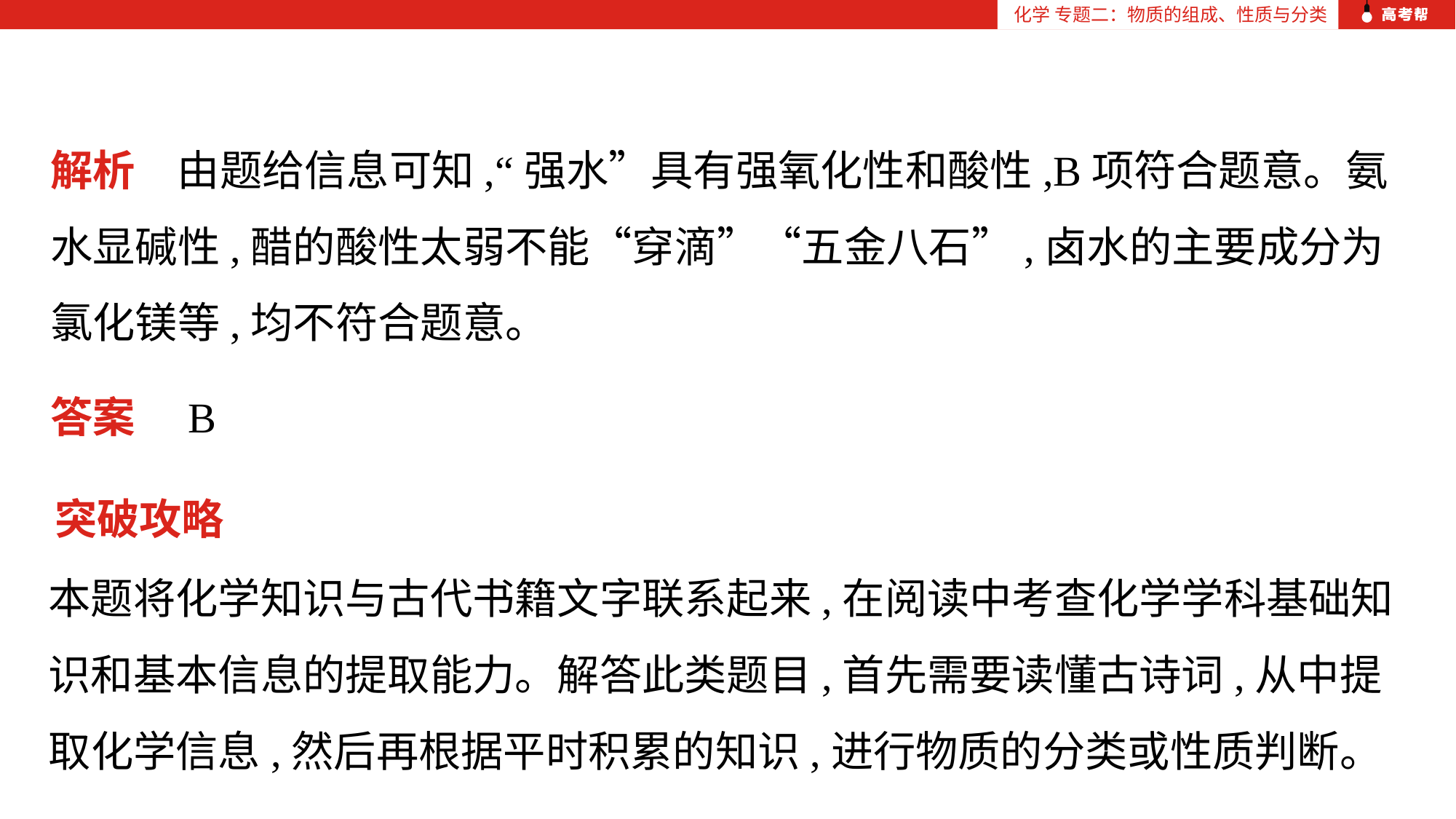

化学 专题二：物质的组成、性质与分类
解析　由题给信息可知,“强水”具有强氧化性和酸性,B项符合题意。氨水显碱性,醋的酸性太弱不能“穿滴”“五金八石”,卤水的主要成分为氯化镁等,均不符合题意。
答案　B
突破攻略
本题将化学知识与古代书籍文字联系起来,在阅读中考查化学学科基础知识和基本信息的提取能力。解答此类题目,首先需要读懂古诗词,从中提取化学信息,然后再根据平时积累的知识,进行物质的分类或性质判断。